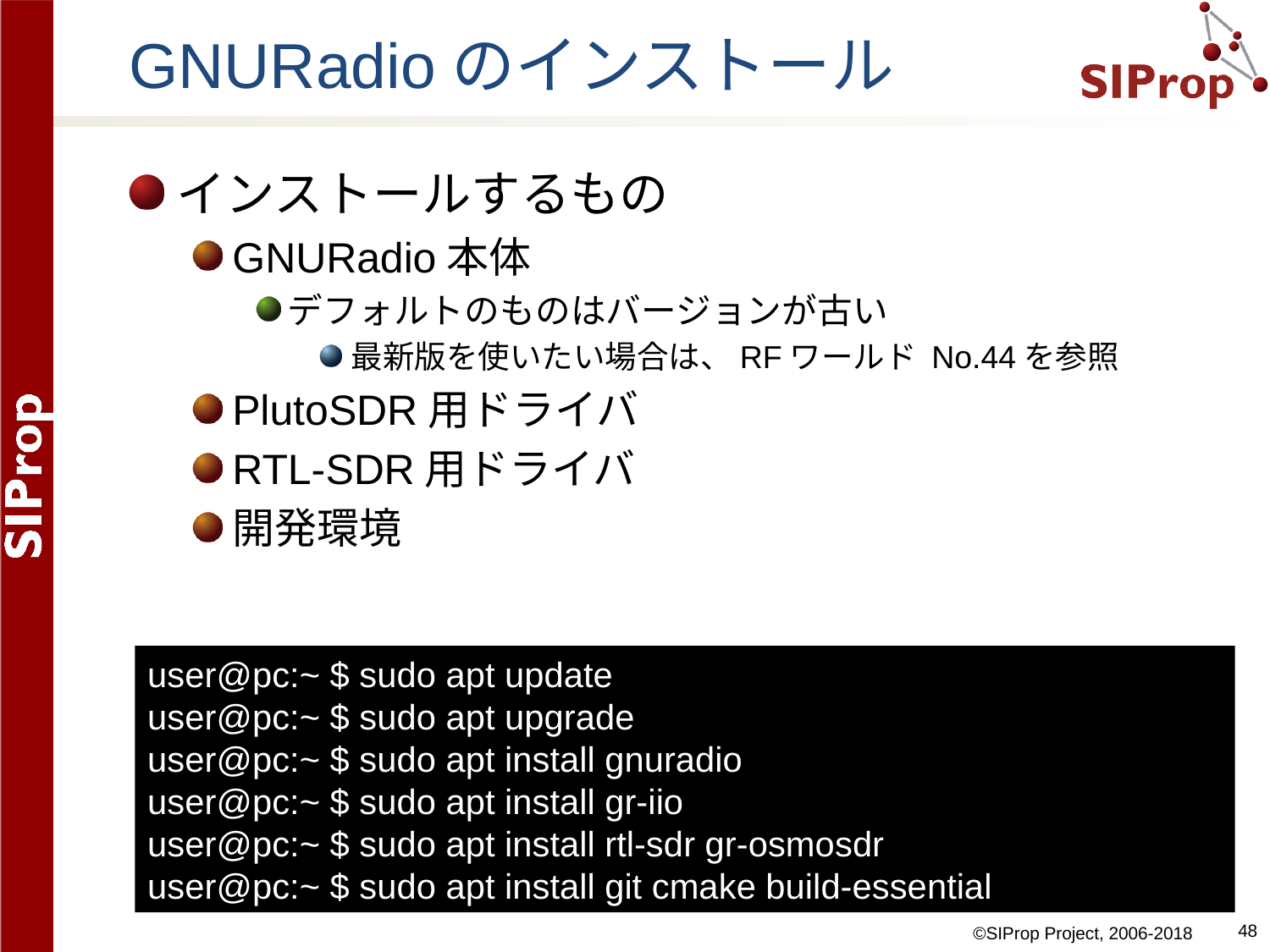

# GNURadioのインストール
インストールするもの
GNURadio本体
デフォルトのものはバージョンが古い
最新版を使いたい場合は、RFワールド No.44を参照
PlutoSDR用ドライバ
RTL-SDR用ドライバ
開発環境
user@pc:~ $ sudo apt update
user@pc:~ $ sudo apt upgrade
user@pc:~ $ sudo apt install gnuradio
user@pc:~ $ sudo apt install gr-iio
user@pc:~ $ sudo apt install rtl-sdr gr-osmosdr
user@pc:~ $ sudo apt install git cmake build-essential